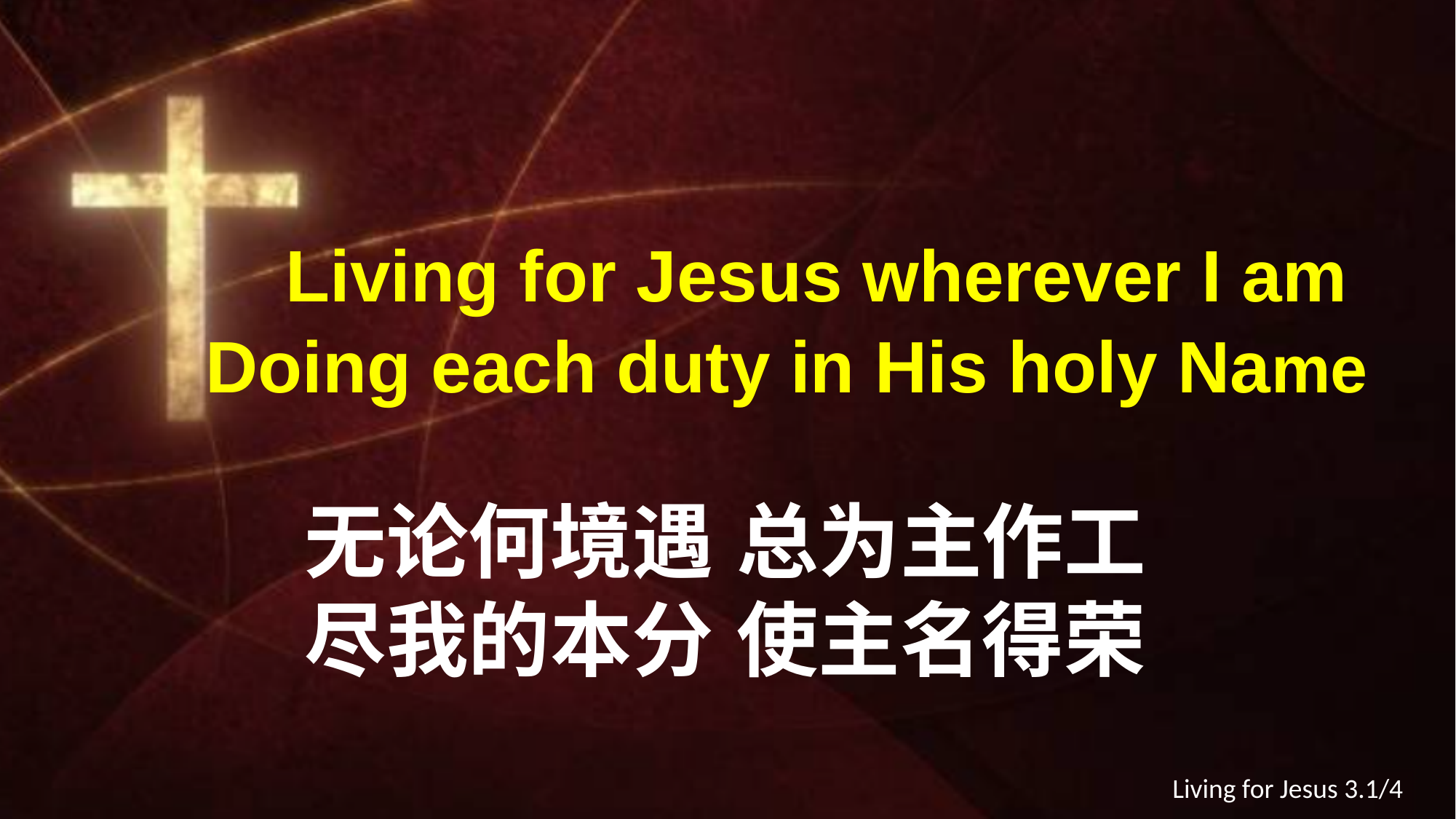

Living for Jesus wherever I am
       Doing each duty in His holy Name

无论何境遇 总为主作工
尽我的本分 使主名得荣
Living for Jesus 3.1/4